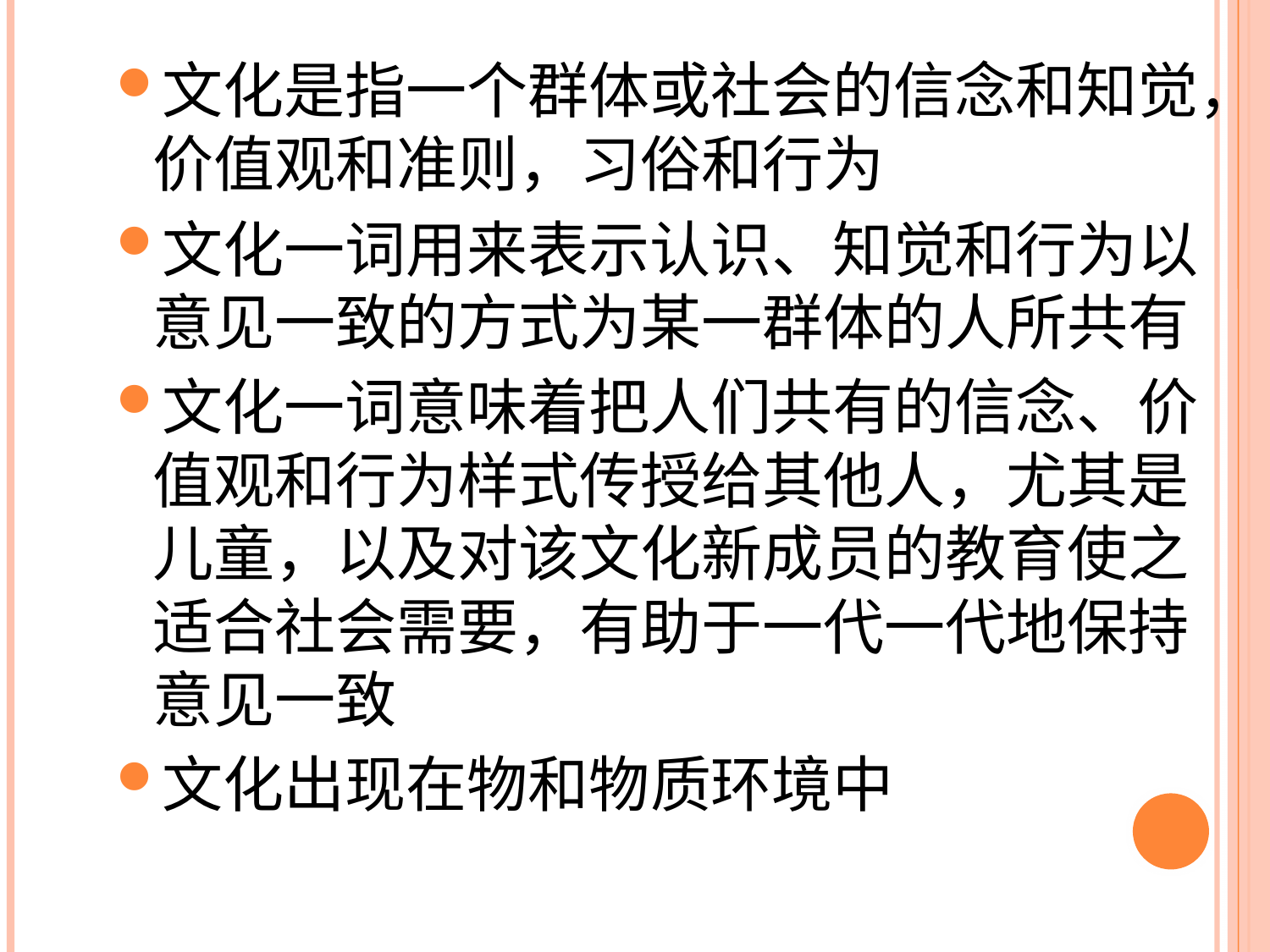

文化是指一个群体或社会的信念和知觉，价值观和准则，习俗和行为
文化一词用来表示认识、知觉和行为以意见一致的方式为某一群体的人所共有
文化一词意味着把人们共有的信念、价值观和行为样式传授给其他人，尤其是儿童，以及对该文化新成员的教育使之适合社会需要，有助于一代一代地保持意见一致
文化出现在物和物质环境中